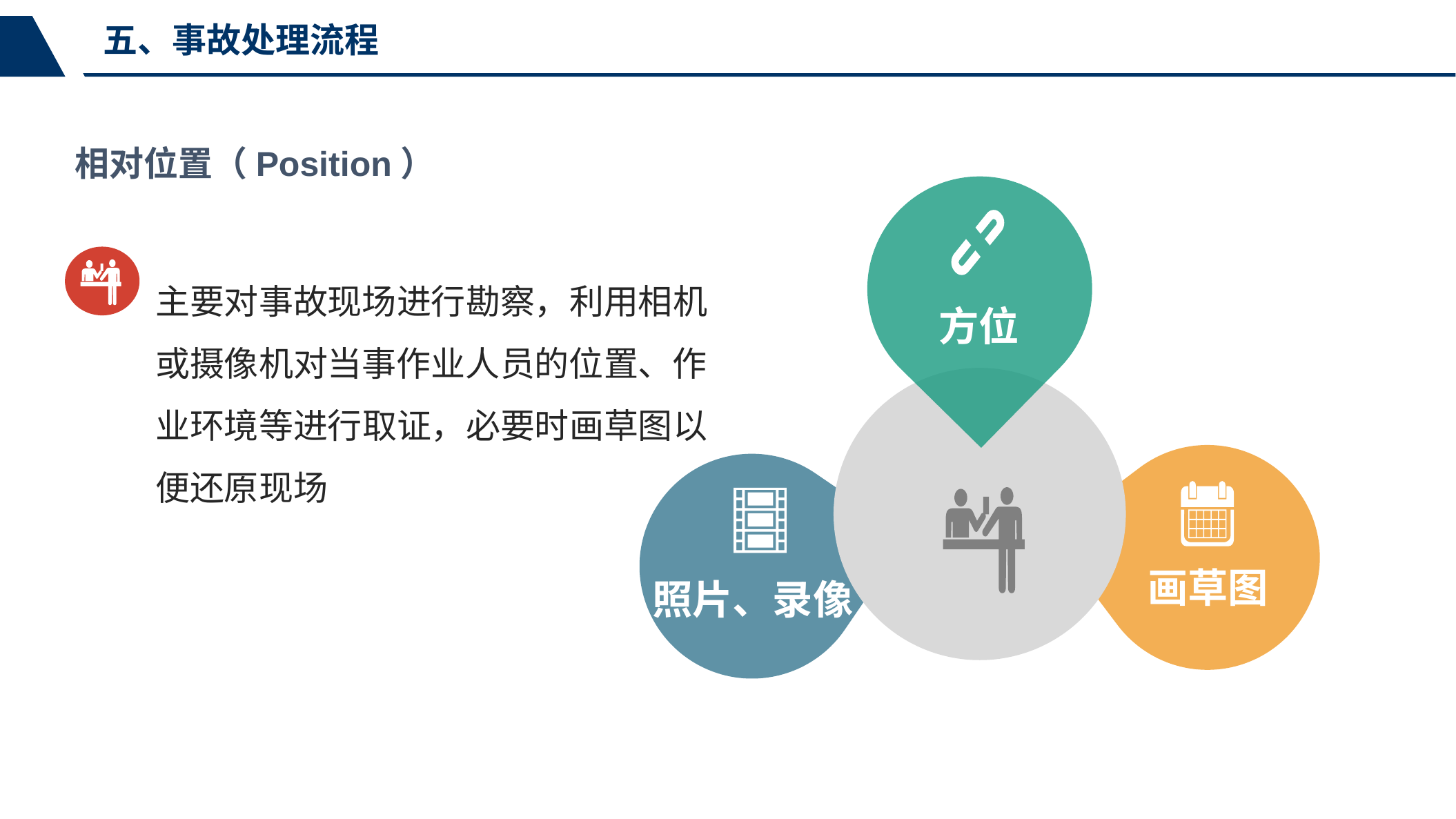

五、事故处理流程

相对位置（Position）

主要对事故现场进行勘察，利用相机或摄像机对当事作业人员的位置、作业环境等进行取证，必要时画草图以便还原现场

方位

画草图

照片、录像